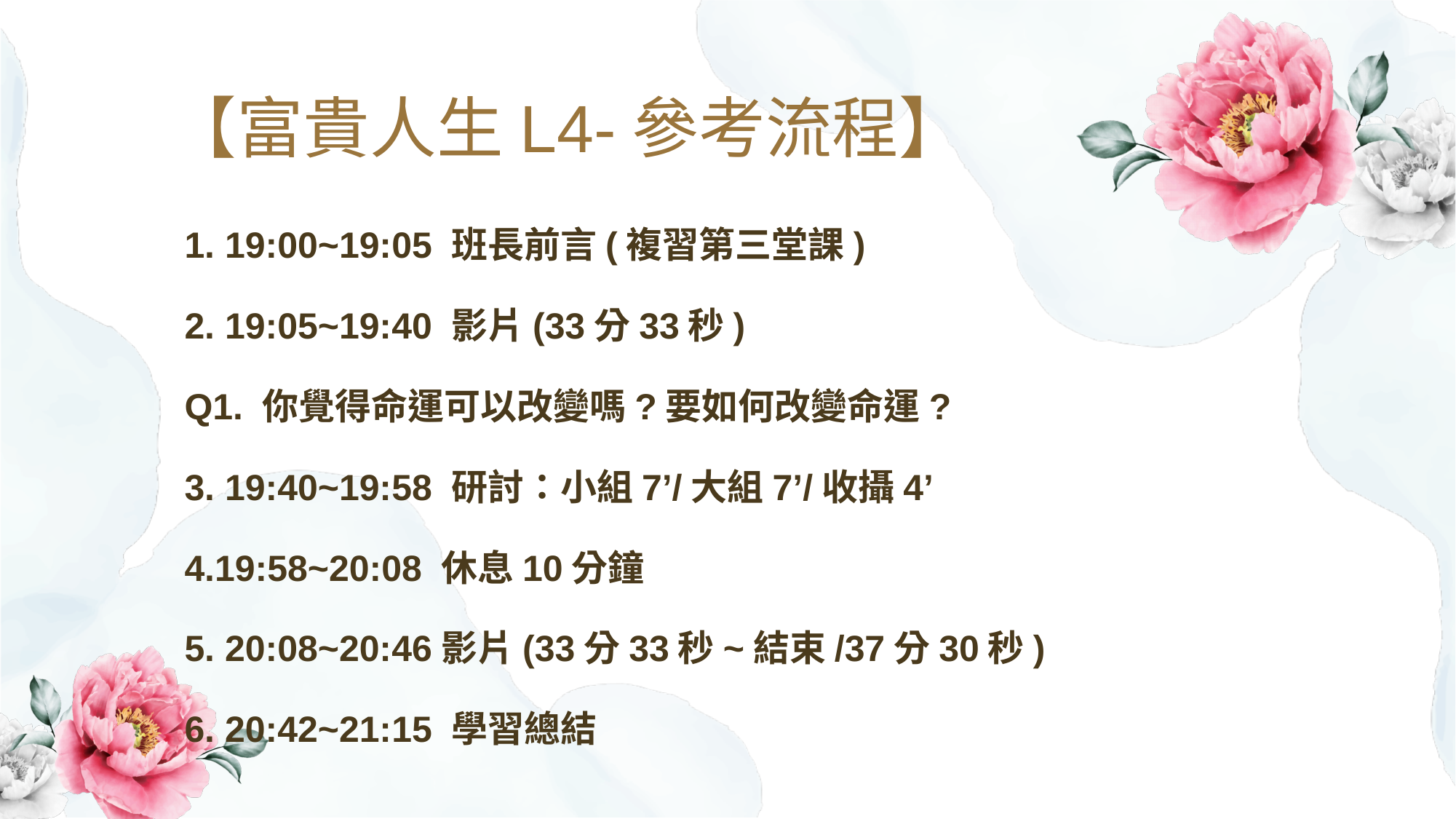

# 【富貴人生L4-參考流程】
1. 19:00~19:05 班長前言(複習第三堂課)
2. 19:05~19:40 影片(33分33秒)
Q1. 你覺得命運可以改變嗎?要如何改變命運?
3. 19:40~19:58 研討：小組7’/大組7’/收攝4’
4.19:58~20:08 休息10分鐘
5. 20:08~20:46影片(33分33秒~結束/37分30秒)
6. 20:42~21:15 學習總結